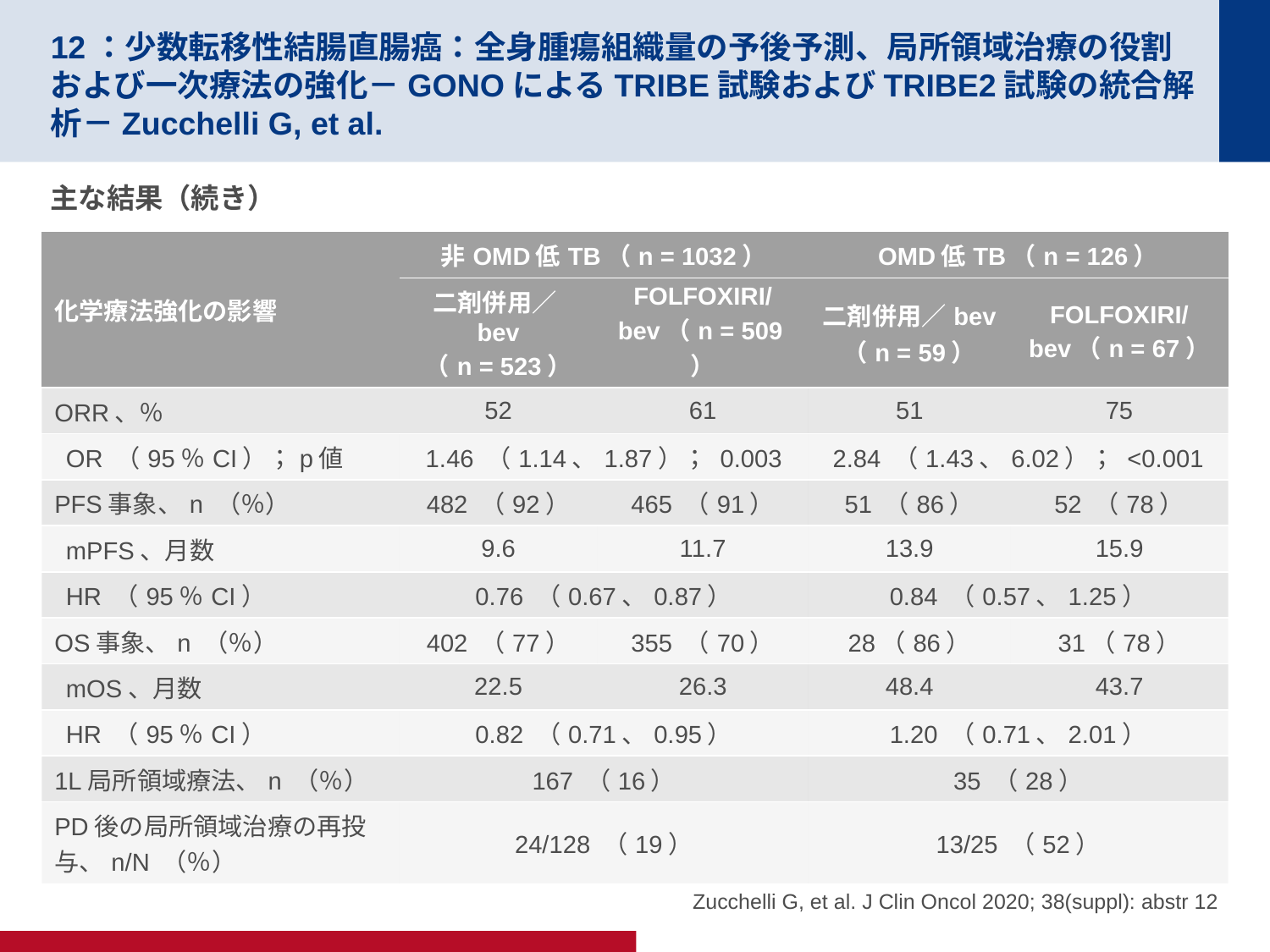

# 12：少数転移性結腸直腸癌：全身腫瘍組織量の予後予測、局所領域治療の役割および一次療法の強化－GONOによるTRIBE試験およびTRIBE2試験の統合解析－Zucchelli G, et al.
主な結果（続き）
| 化学療法強化の影響 | 非OMD低TB（n = 1032） |  | OMD低TB（n = 126） |  |
| --- | --- | --- | --- | --- |
|  | 二剤併用／bev （n = 523） | FOLFOXIRI/bev（n = 509） | 二剤併用／bev （n = 59） | FOLFOXIRI/bev（n = 67） |
| ORR、％ | 52 | 61 | 51 | 75 |
| OR （95％CI）；p値 | 1.46 （1.14、1.87）； 0.003 |  | 2.84 （1.43、6.02）； <0.001 |  |
| PFS事象、n （％） | 482 （92） | 465 （91） | 51 （86） | 52 （78） |
| mPFS、月数 | 9.6 | 11.7 | 13.9 | 15.9 |
| HR （95％CI） | 0.76 （0.67、0.87） |  | 0.84 （0.57、1.25） |  |
| OS事象、n （％） | 402 （77） | 355 （70） | 28（86） | 31（78） |
| mOS、月数 | 22.5 | 26.3 | 48.4 | 43.7 |
| HR （95％CI） | 0.82 （0.71、0.95） |  | 1.20 （0.71、2.01） |  |
| 1L局所領域療法、n （％） | 167 （16） |  | 35 （28） |  |
| PD後の局所領域治療の再投与、n/N （％） | 24/128 （19） |  | 13/25 （52） |  |
Zucchelli G, et al. J Clin Oncol 2020; 38(suppl): abstr 12